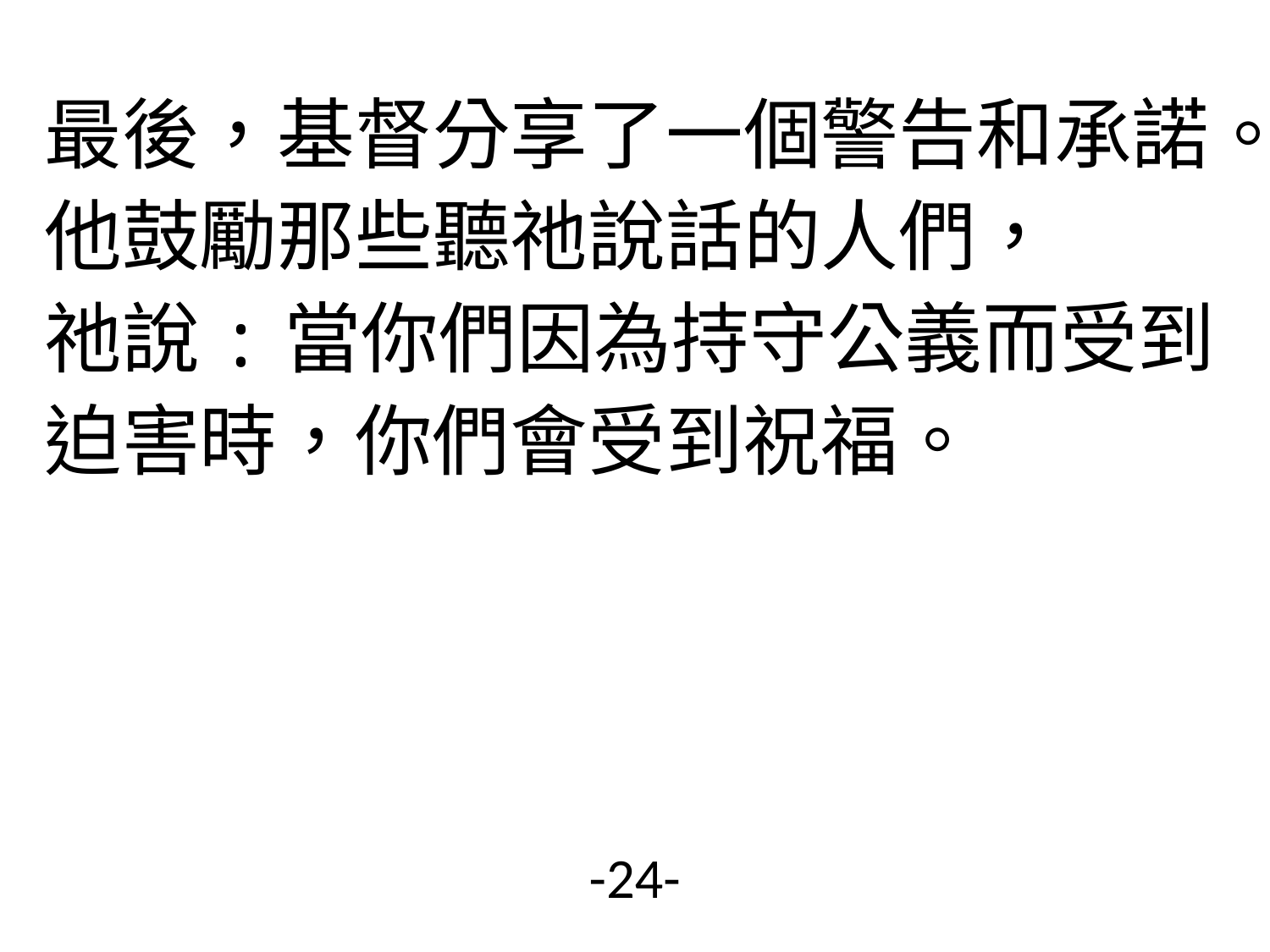

# 最後，基督分享了一個警告和承諾。他鼓勵那些聽祂說話的人們， 祂說:當你們因為持守公義而受到 迫害時，你們會受到祝福。
-24-